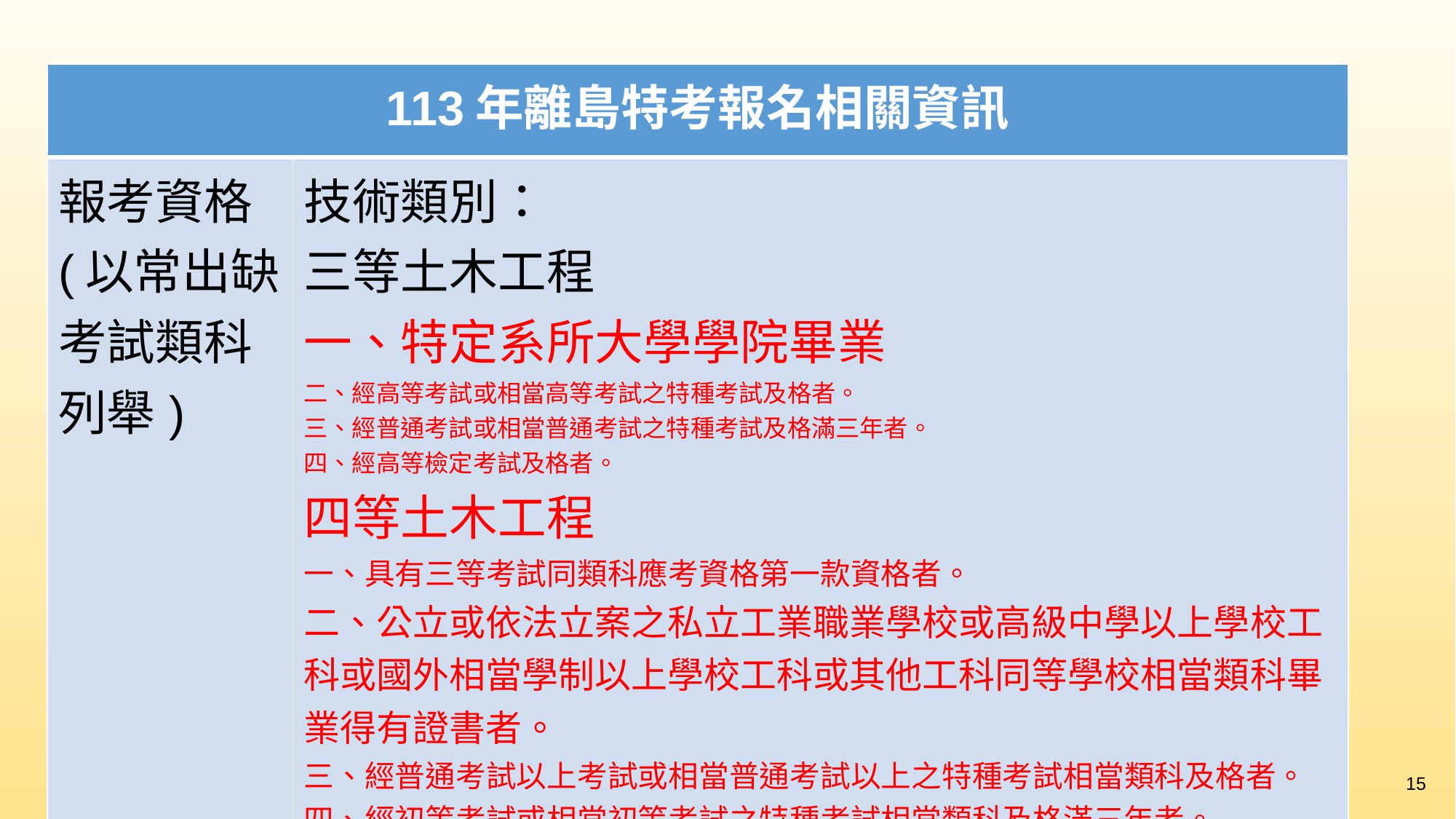

| 113年離島特考報名相關資訊 |  |
| --- | --- |
| 報考資格 (以常出缺考試類科列舉) | 技術類別： 三等土木工程 一、特定系所大學學院畢業 二、經高等考試或相當高等考試之特種考試及格者。 三、經普通考試或相當普通考試之特種考試及格滿三年者。 四、經高等檢定考試及格者。 四等土木工程 一、具有三等考試同類科應考資格第一款資格者。 二、公立或依法立案之私立工業職業學校或高級中學以上學校工科或國外相當學制以上學校工科或其他工科同等學校相當類科畢業得有證書者。 三、經普通考試以上考試或相當普通考試以上之特種考試相當類科及格者。 四、經初等考試或相當初等考試之特種考試相當類科及格滿三年者。 五、經高等或普通檢定考試相當類科及格者。 |
15